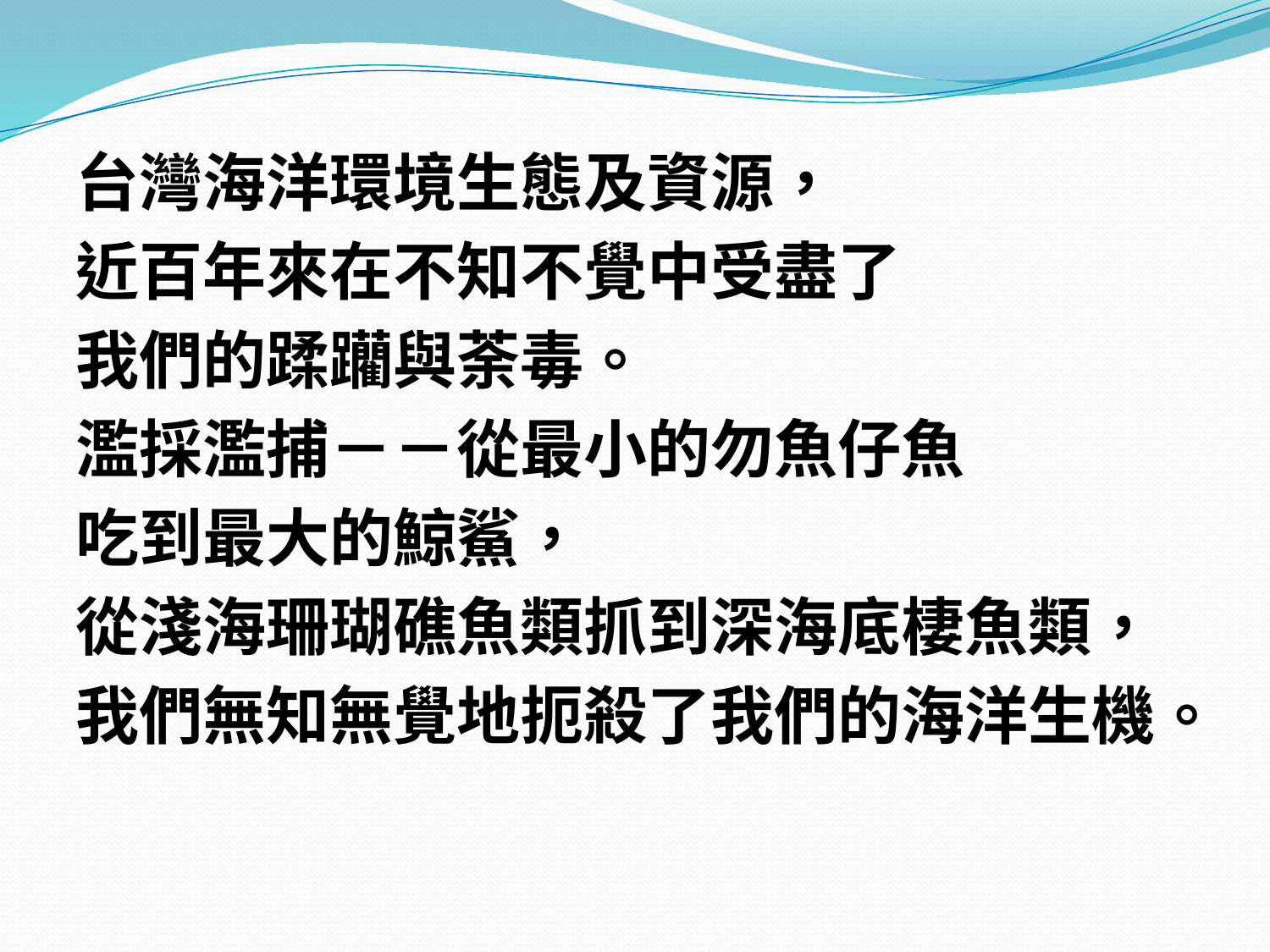

台灣海洋環境生態及資源，
近百年來在不知不覺中受盡了
我們的蹂躪與荼毒。
濫採濫捕－－從最小的勿魚仔魚
吃到最大的鯨鯊，
從淺海珊瑚礁魚類抓到深海底棲魚類，
我們無知無覺地扼殺了我們的海洋生機。